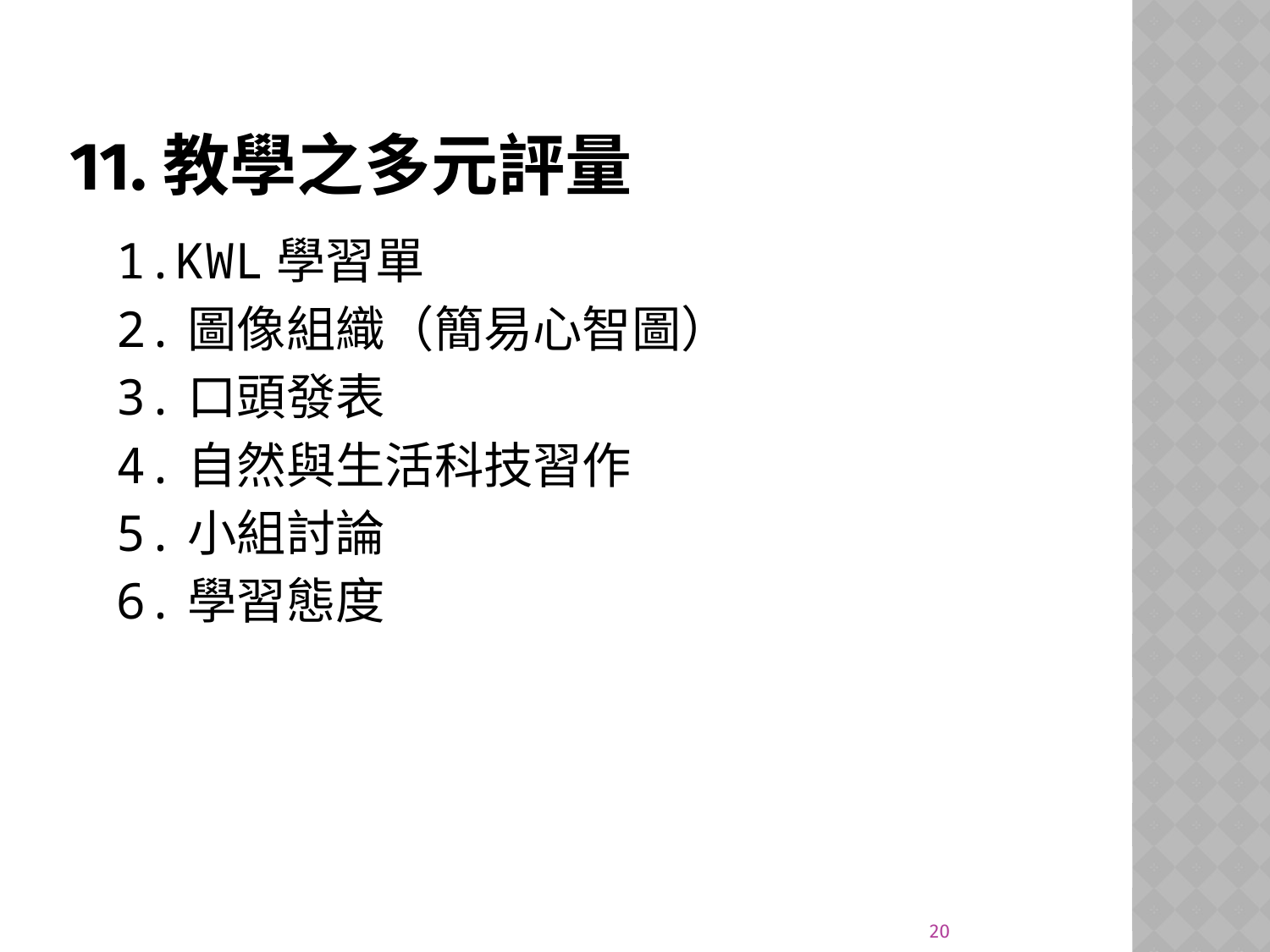

# 11.教學之多元評量
1.KWL學習單
2.圖像組織（簡易心智圖）
3.口頭發表
4.自然與生活科技習作
5.小組討論
6.學習態度

20